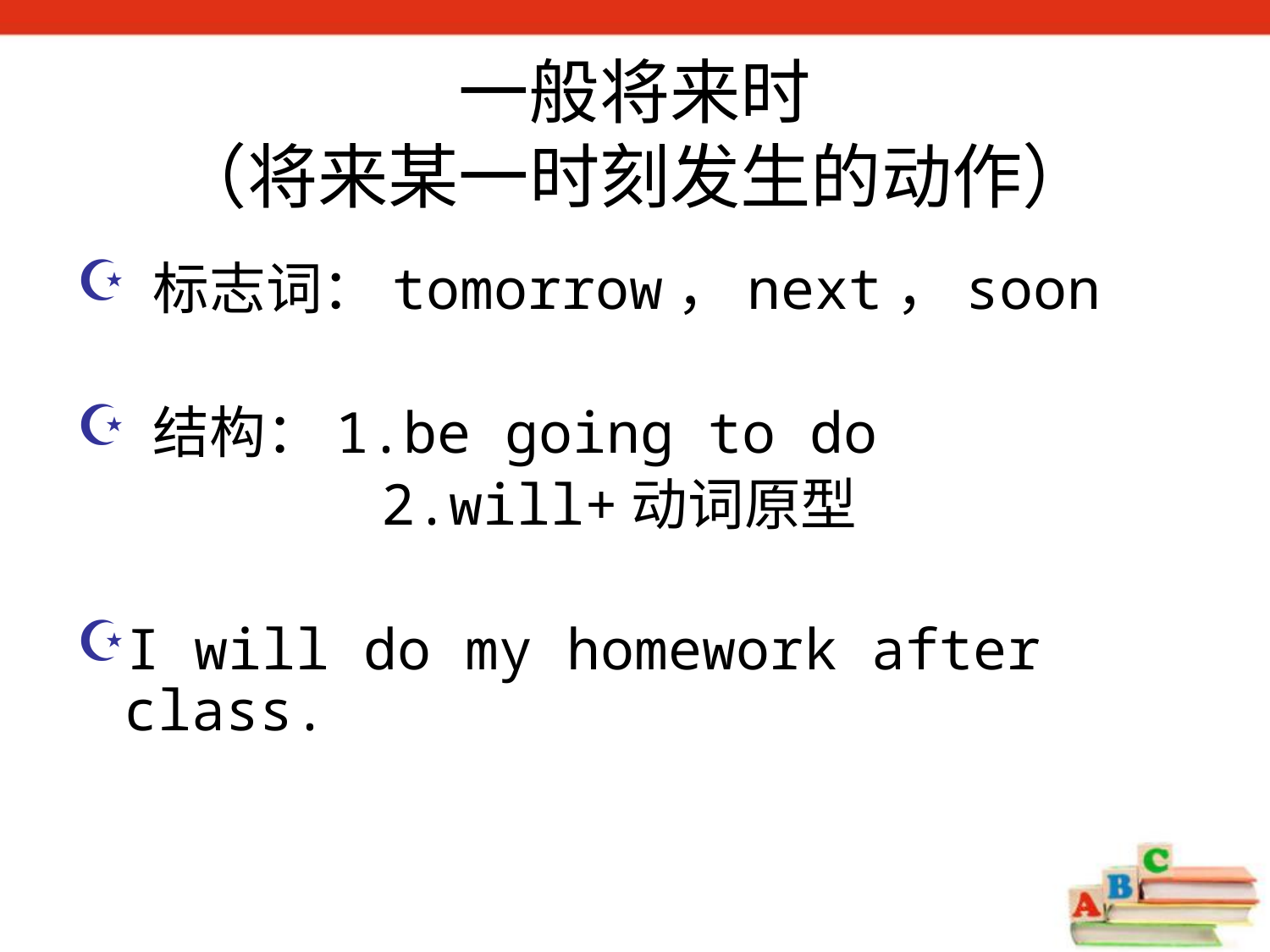

一般将来时
（将来某一时刻发生的动作）
 标志词：tomorrow，next，soon

 结构：1.be going to do
         2.will+动词原型

I will do my homework after class.